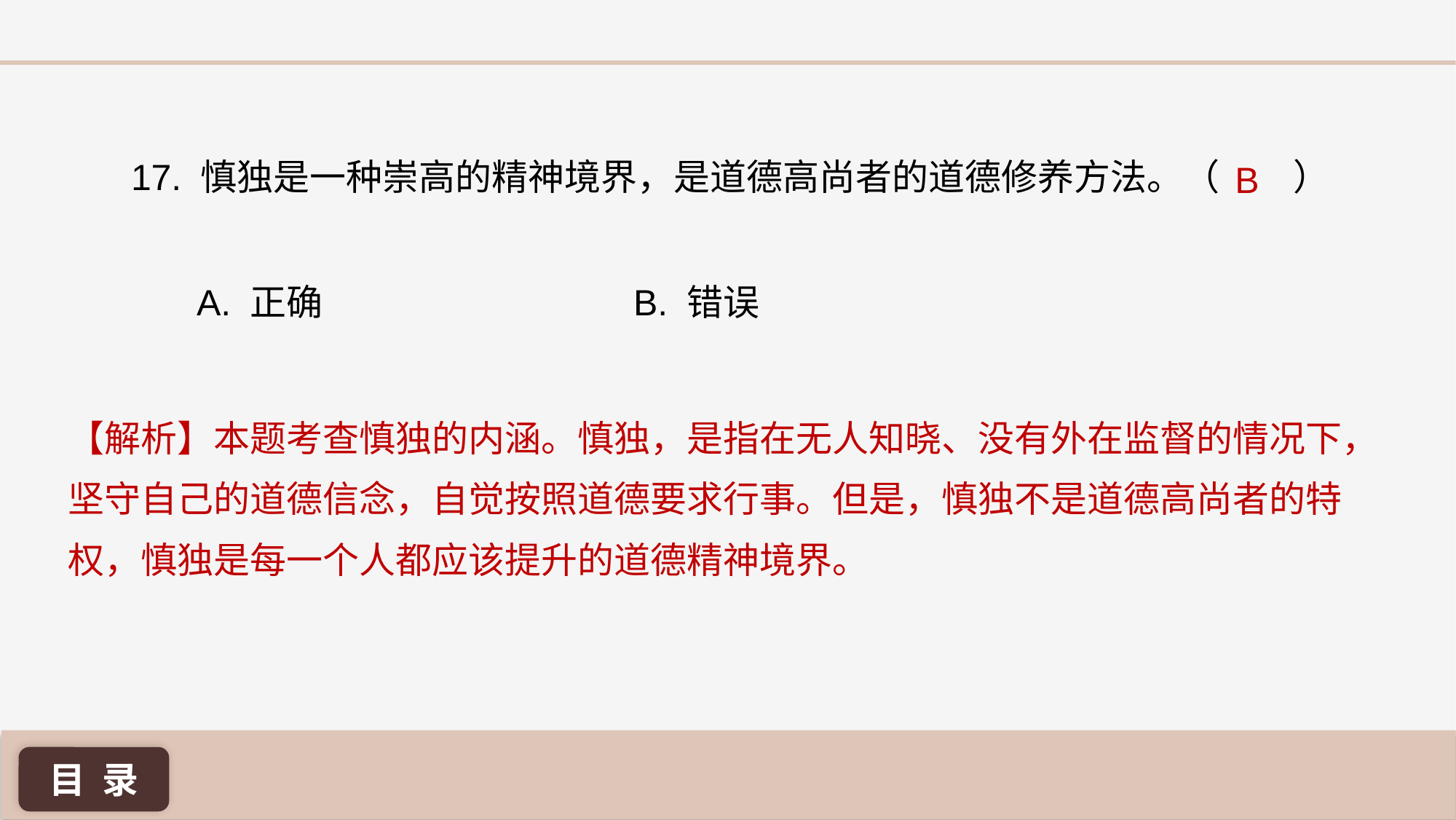

B
17. 慎独是一种崇高的精神境界，是道德高尚者的道德修养方法。（         ）
A. 正确 			B. 错误
【解析】本题考查慎独的内涵。慎独，是指在无人知晓、没有外在监督的情况下，坚守自己的道德信念，自觉按照道德要求行事。但是，慎独不是道德高尚者的特权，慎独是每一个人都应该提升的道德精神境界。